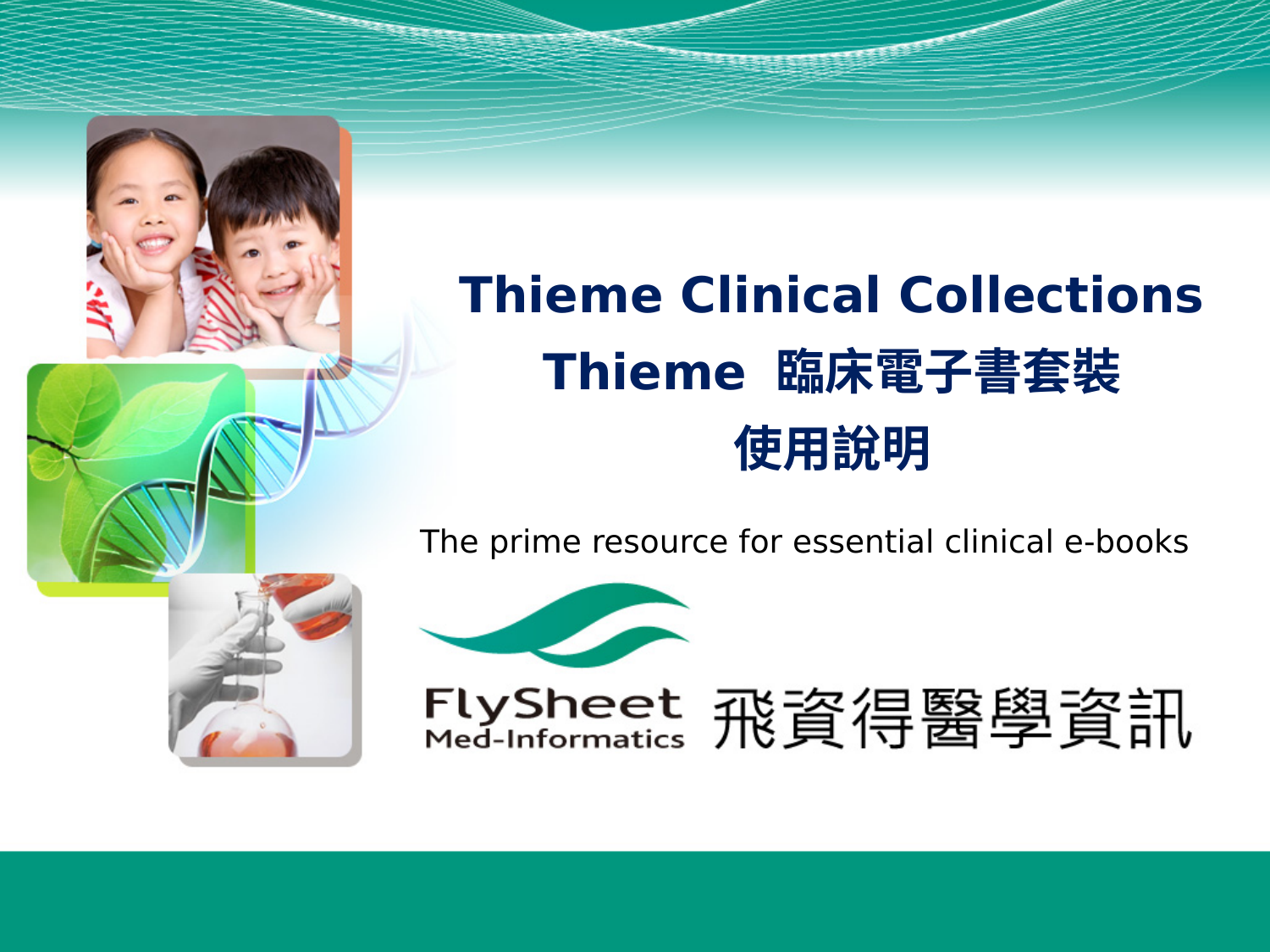

# Thieme Clinical Collections Thieme 臨床電子書套裝 使用說明
The prime resource for essential clinical e-books